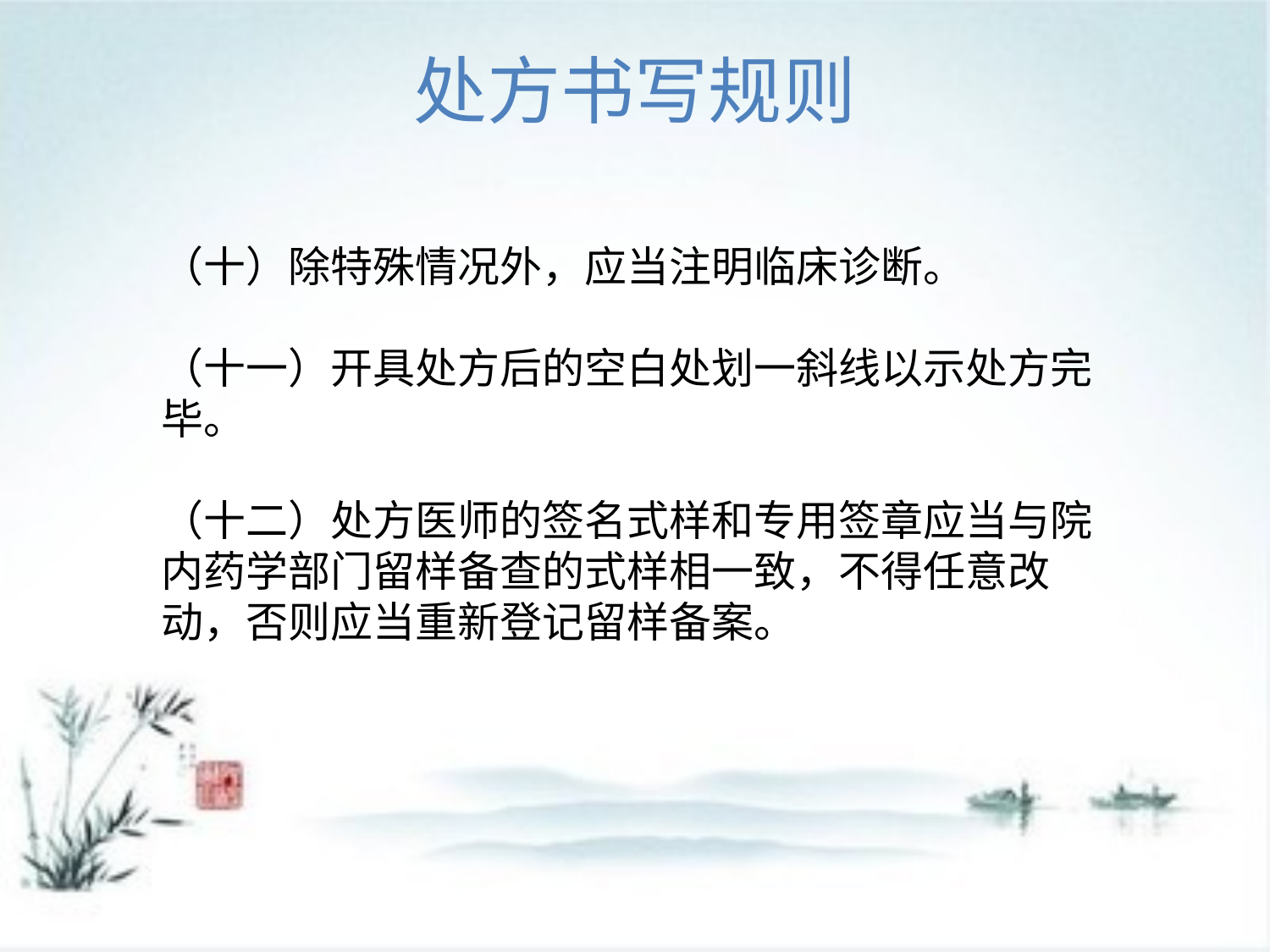

# 处方书写规则
（十）除特殊情况外，应当注明临床诊断。

（十一）开具处方后的空白处划一斜线以示处方完毕。

（十二）处方医师的签名式样和专用签章应当与院内药学部门留样备查的式样相一致，不得任意改动，否则应当重新登记留样备案。